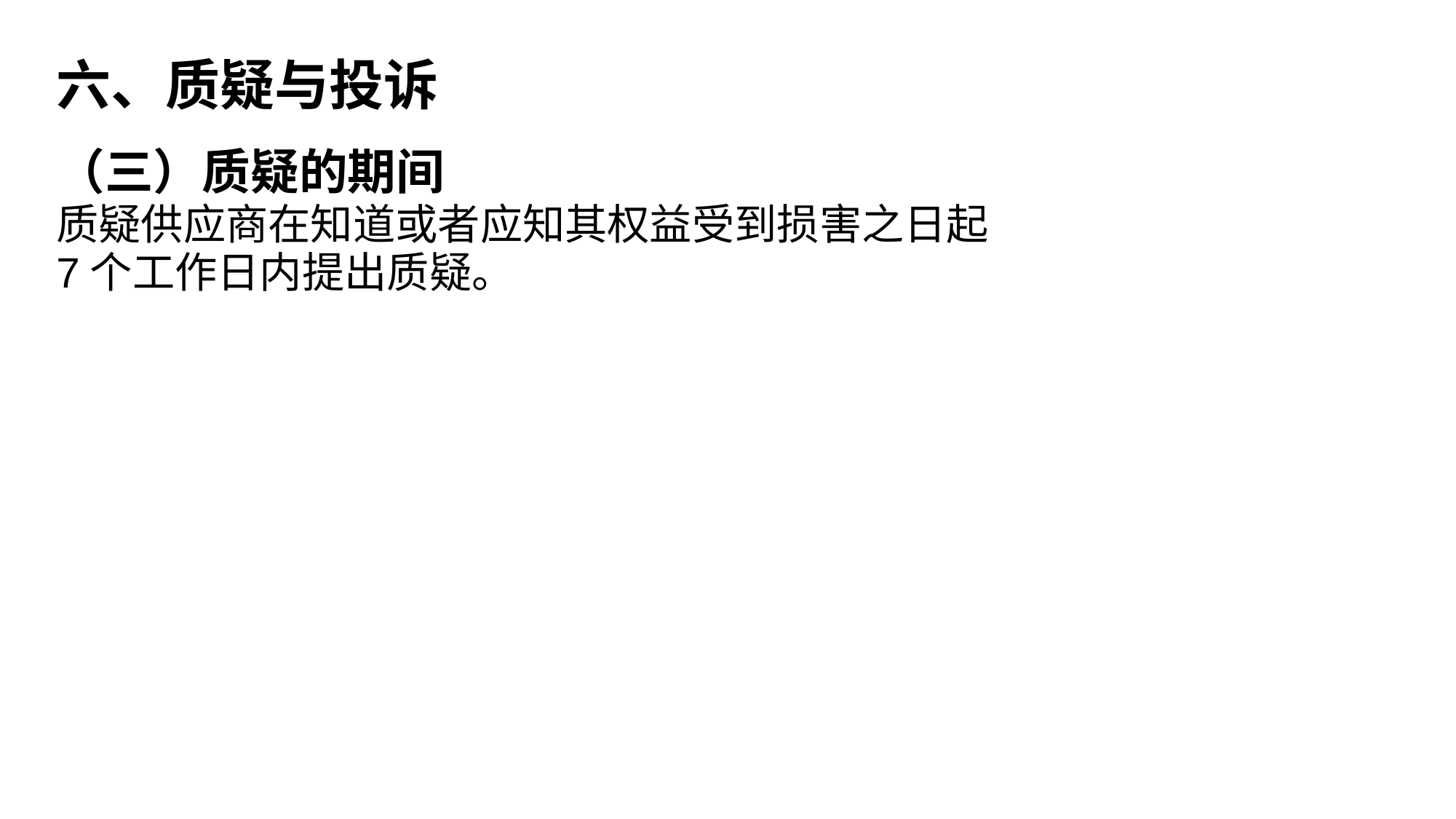

六、质疑与投诉

（三）质疑的期间
质疑供应商在知道或者应知其权益受到损害之日起7个工作日内提出质疑。